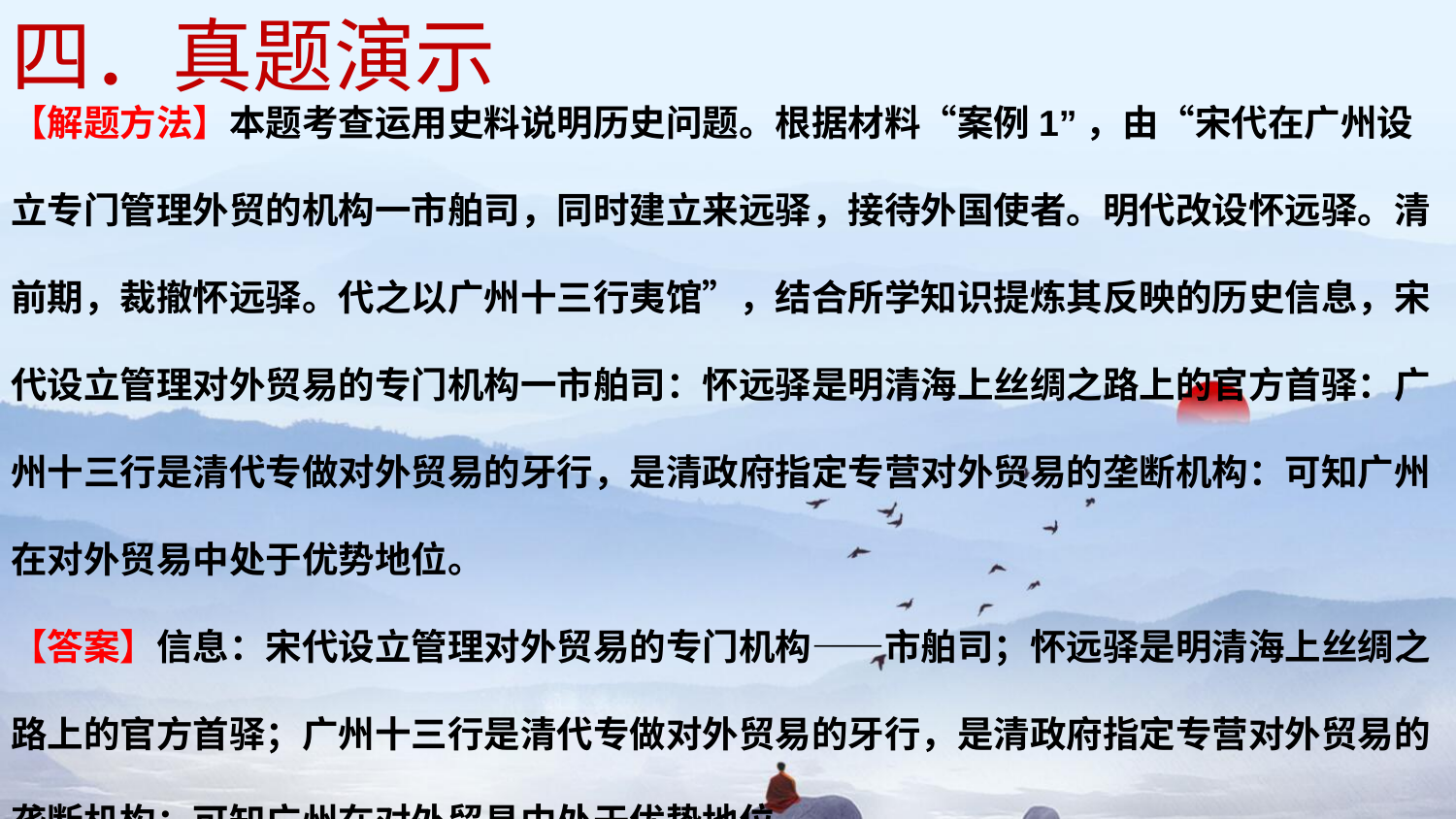

四．真题演示
【解题方法】本题考查运用史料说明历史问题。根据材料“案例1”，由“宋代在广州设立专门管理外贸的机构一市舶司，同时建立来远驿，接待外国使者。明代改设怀远驿。清前期，裁撤怀远驿。代之以广州十三行夷馆”，结合所学知识提炼其反映的历史信息，宋代设立管理对外贸易的专门机构一市舶司：怀远驿是明清海上丝绸之路上的官方首驿：广州十三行是清代专做对外贸易的牙行，是清政府指定专营对外贸易的垄断机构：可知广州在对外贸易中处于优势地位。
【答案】信息：宋代设立管理对外贸易的专门机构——市舶司；怀远驿是明清海上丝绸之路上的官方首驿；广州十三行是清代专做对外贸易的牙行，是清政府指定专营对外贸易的垄断机构；可知广州在对外贸易中处于优势地位。